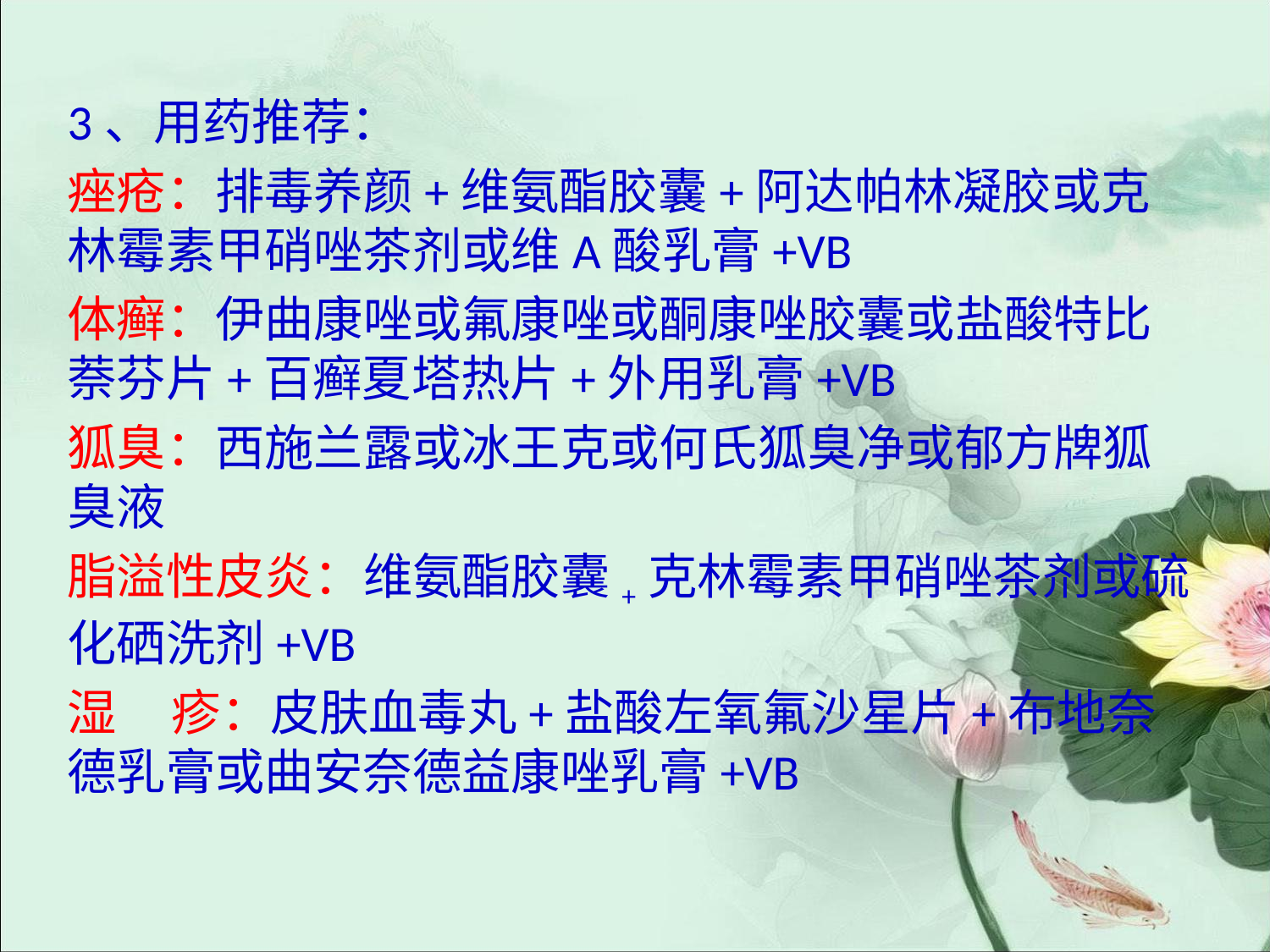

3、用药推荐：
痤疮：排毒养颜+维氨酯胶囊+阿达帕林凝胶或克林霉素甲硝唑茶剂或维A酸乳膏+VB
体癣：伊曲康唑或氟康唑或酮康唑胶囊或盐酸特比萘芬片+百癣夏塔热片+外用乳膏+VB
狐臭：西施兰露或冰王克或何氏狐臭净或郁方牌狐臭液
脂溢性皮炎：维氨酯胶囊+克林霉素甲硝唑茶剂或硫化硒洗剂+VB
湿     疹：皮肤血毒丸+盐酸左氧氟沙星片+布地奈德乳膏或曲安奈德益康唑乳膏+VB